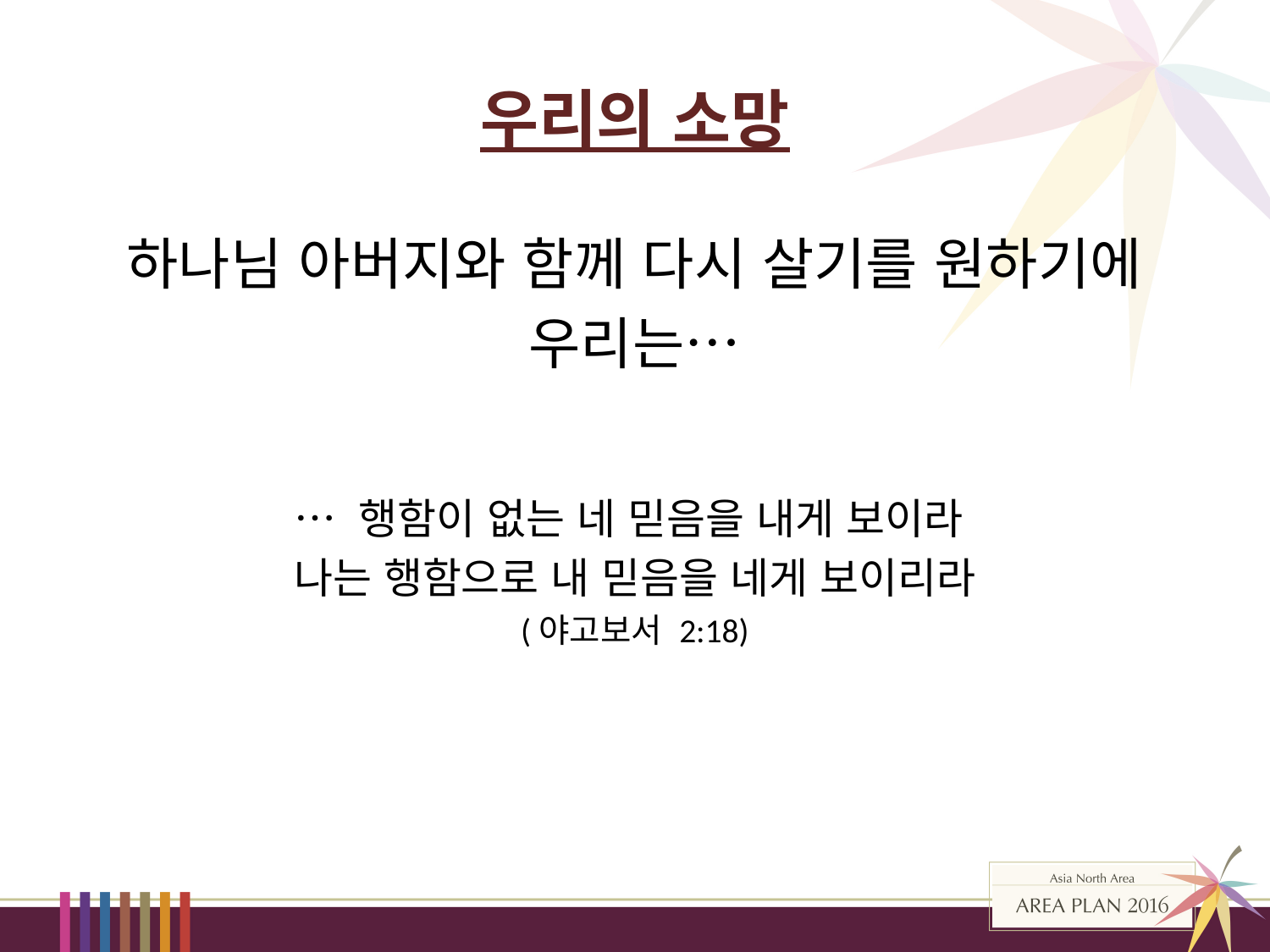

# 우리의 소망
하나님 아버지와 함께 다시 살기를 원하기에
우리는…

… 행함이 없는 네 믿음을 내게 보이라
나는 행함으로 내 믿음을 네게 보이리라
(야고보서 2:18)